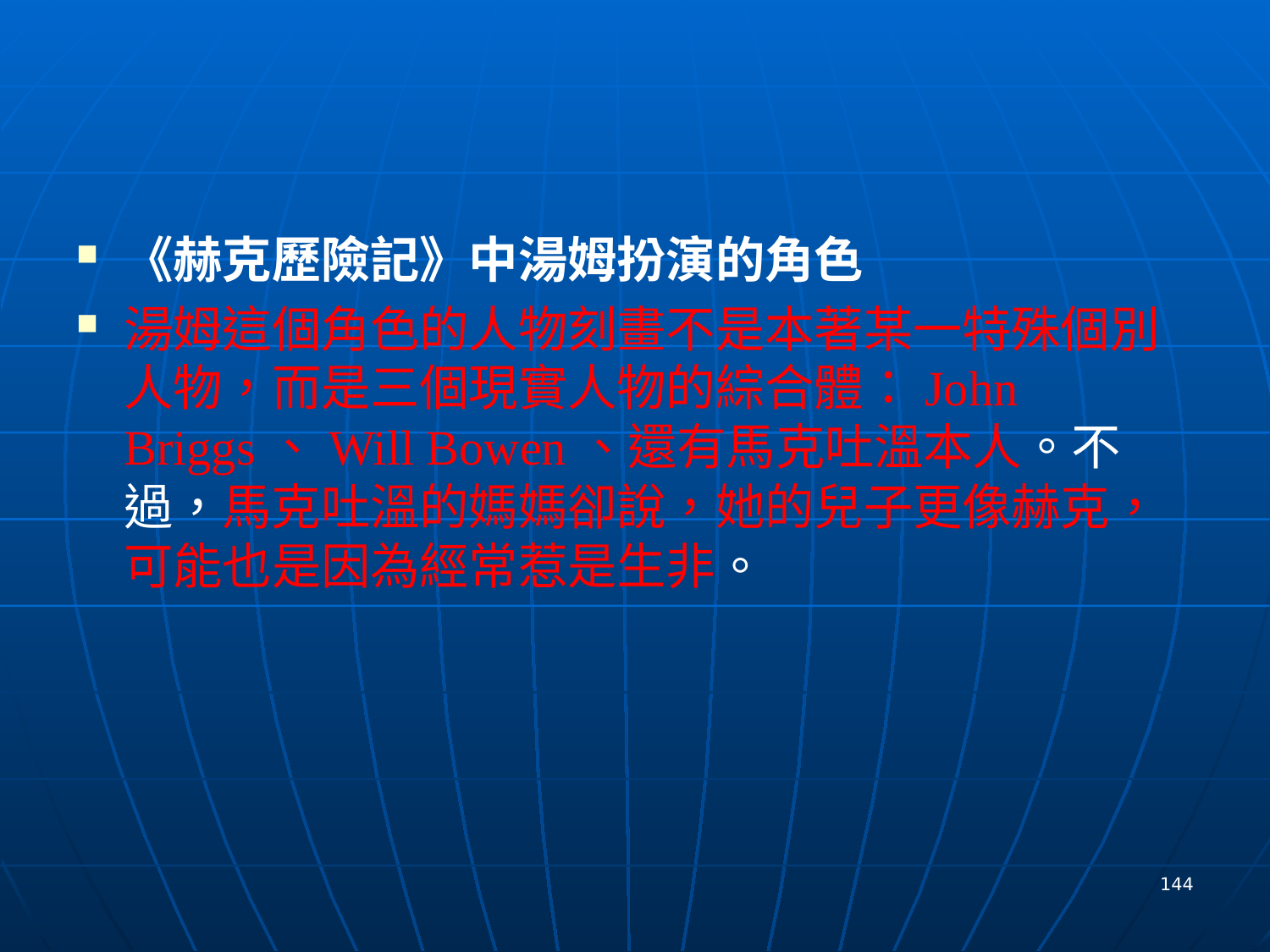

#
《赫克歷險記》中湯姆扮演的角色
湯姆這個角色的人物刻畫不是本著某一特殊個別人物，而是三個現實人物的綜合體：John Briggs、Will Bowen、還有馬克吐溫本人。不過，馬克吐溫的媽媽卻說，她的兒子更像赫克，可能也是因為經常惹是生非。

144